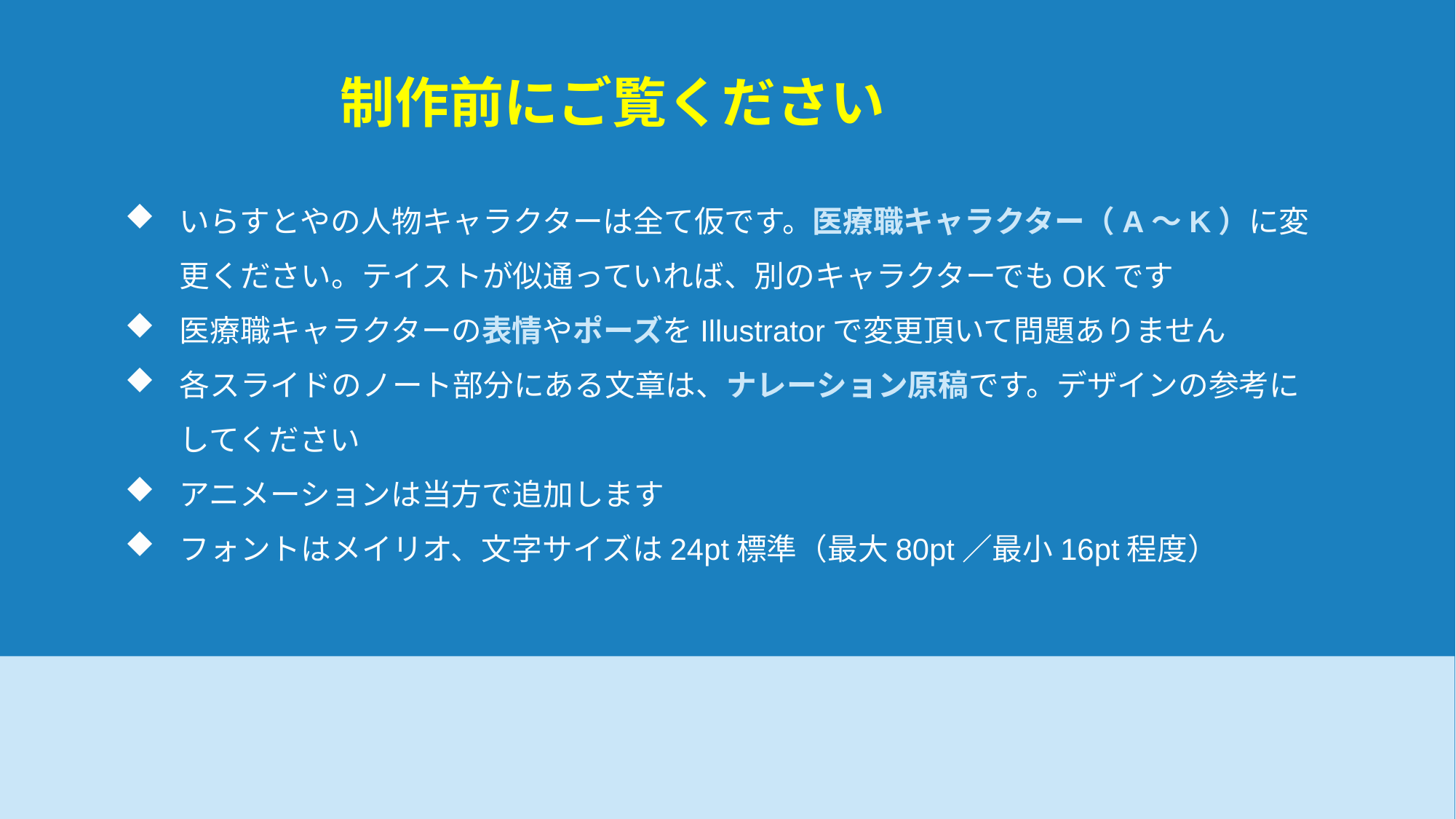

# 制作前にご覧ください
いらすとやの人物キャラクターは全て仮です。医療職キャラクター（A～K）に変更ください。テイストが似通っていれば、別のキャラクターでもOKです
医療職キャラクターの表情やポーズをIllustratorで変更頂いて問題ありません
各スライドのノート部分にある文章は、ナレーション原稿です。デザインの参考にしてください
アニメーションは当方で追加します
フォントはメイリオ、文字サイズは24pt標準（最大80pt／最小16pt程度）